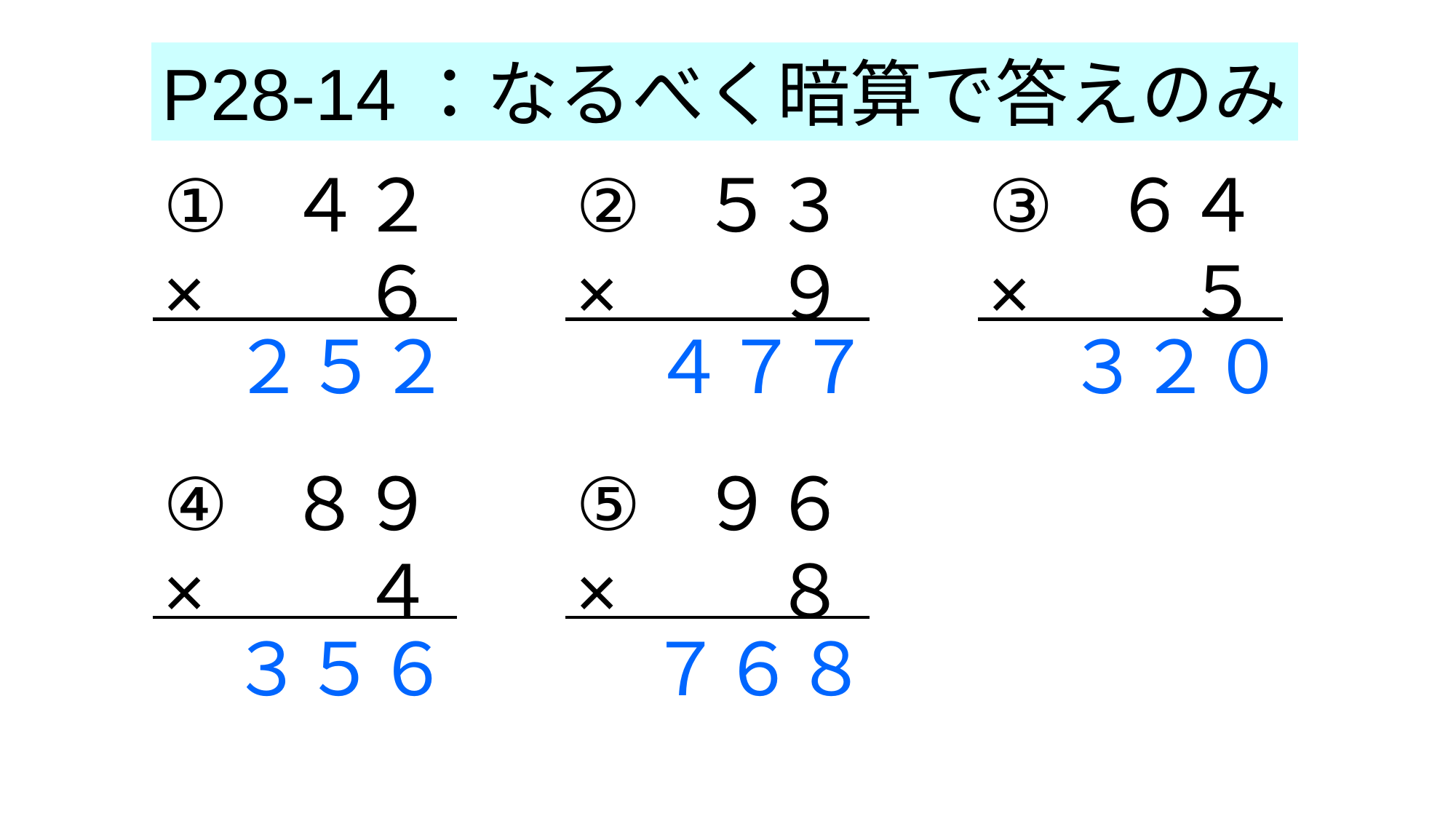

P28-14：なるべく暗算で答えのみ
①×４２
×①　６
②×５３
×①　９
③×６４
×①　５
２５２
４７７
３２０
④×８９
×①　４
⑤×９６
×①　８
７６８
３５６